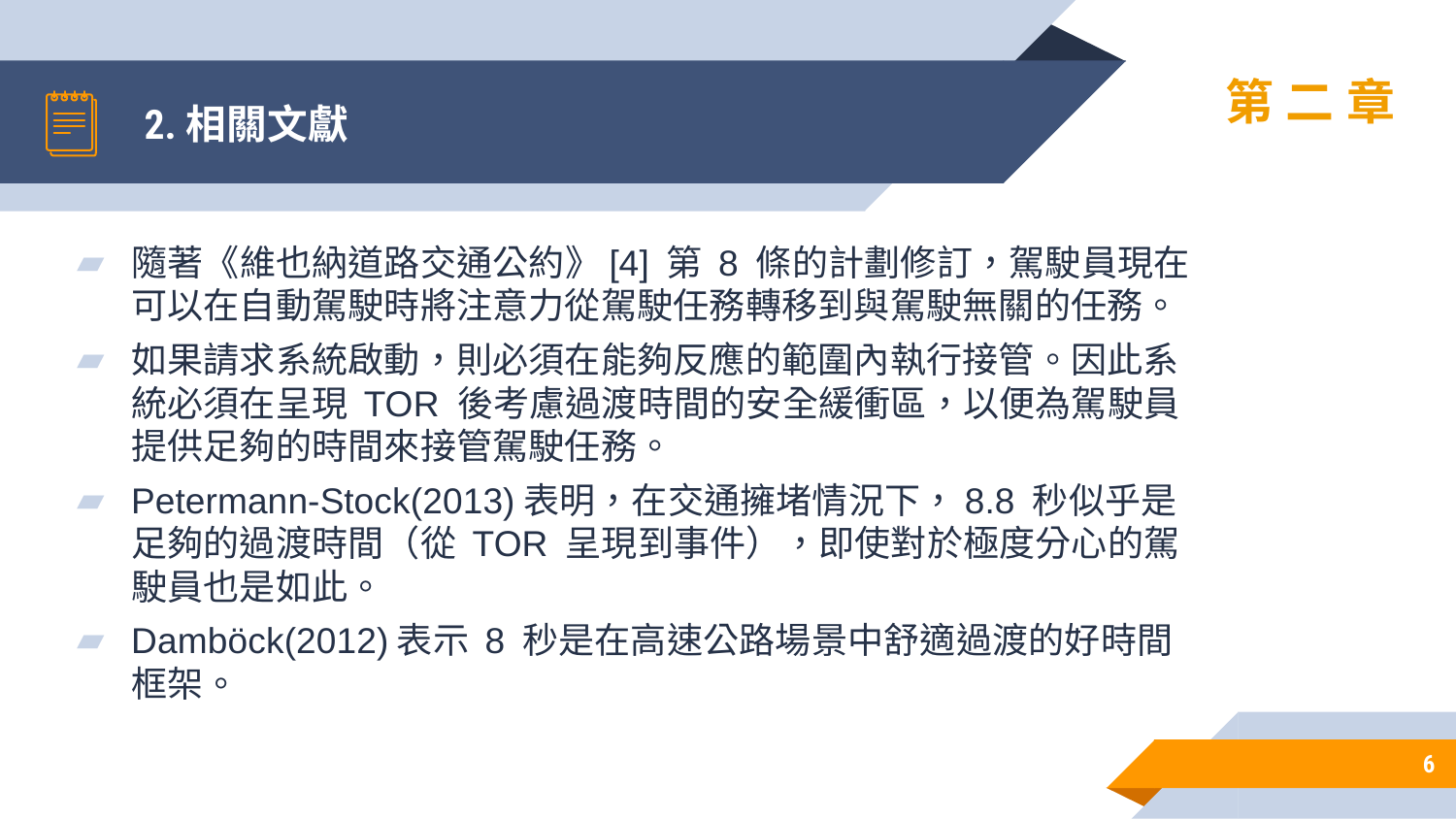

# 2.相關文獻
第二章

隨著《維也納道路交通公約》[4] 第 8 條的計劃修訂，駕駛員現在可以在自動駕駛時將注意力從駕駛任務轉移到與駕駛無關的任務。
如果請求系統啟動，則必須在能夠反應的範圍內執行接管。因此系統必須在呈現 TOR 後考慮過渡時間的安全緩衝區，以便為駕駛員提供足夠的時間來接管駕駛任務。
Petermann-Stock(2013)表明，在交通擁堵情況下，8.8 秒似乎是足夠的過渡時間（從 TOR 呈現到事件），即使對於極度分心的駕駛員也是如此。
Damböck(2012)表示 8 秒是在高速公路場景中舒適過渡的好時間框架。
6